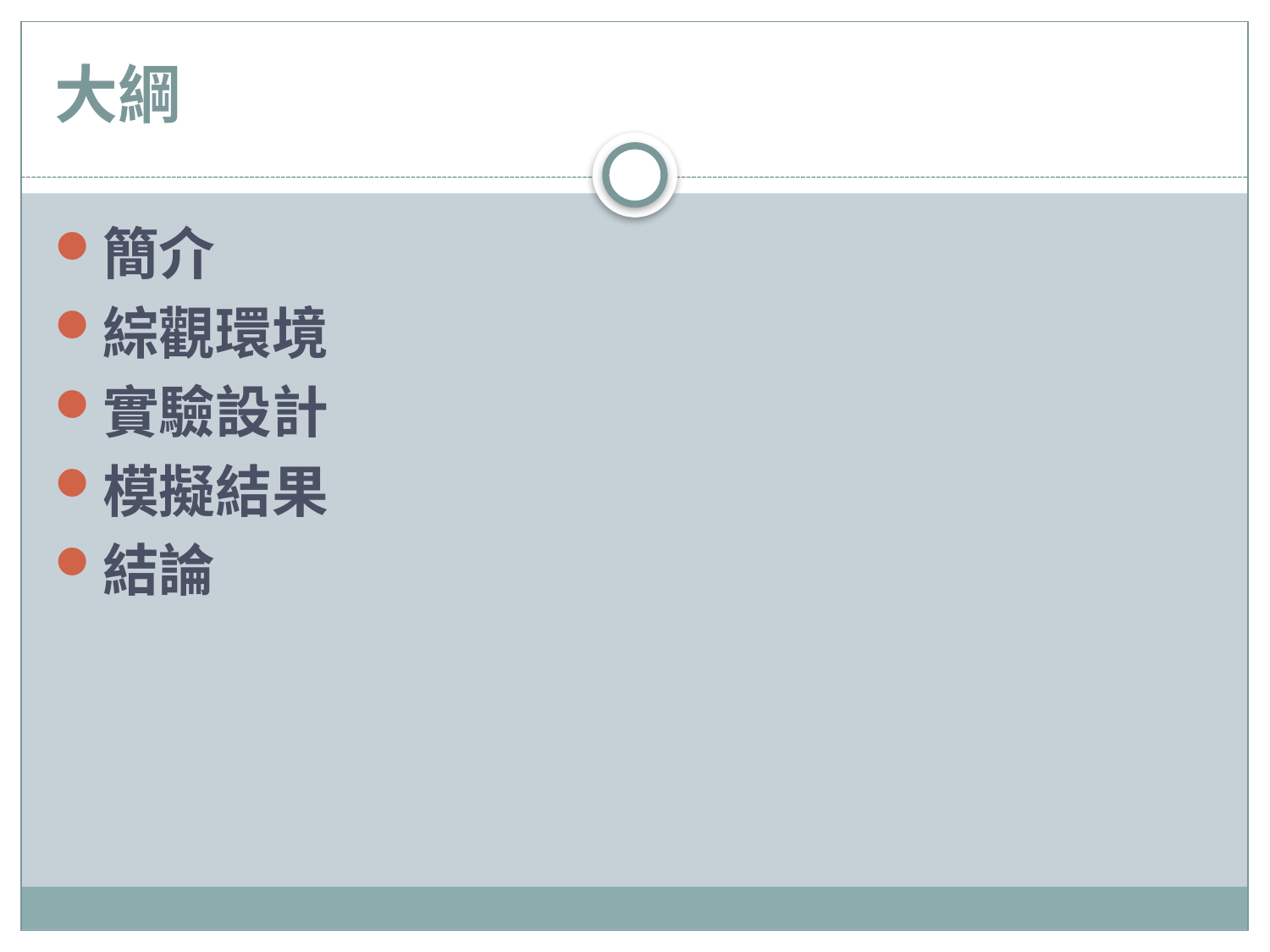

# 大綱
簡介
綜觀環境
實驗設計
模擬結果
結論